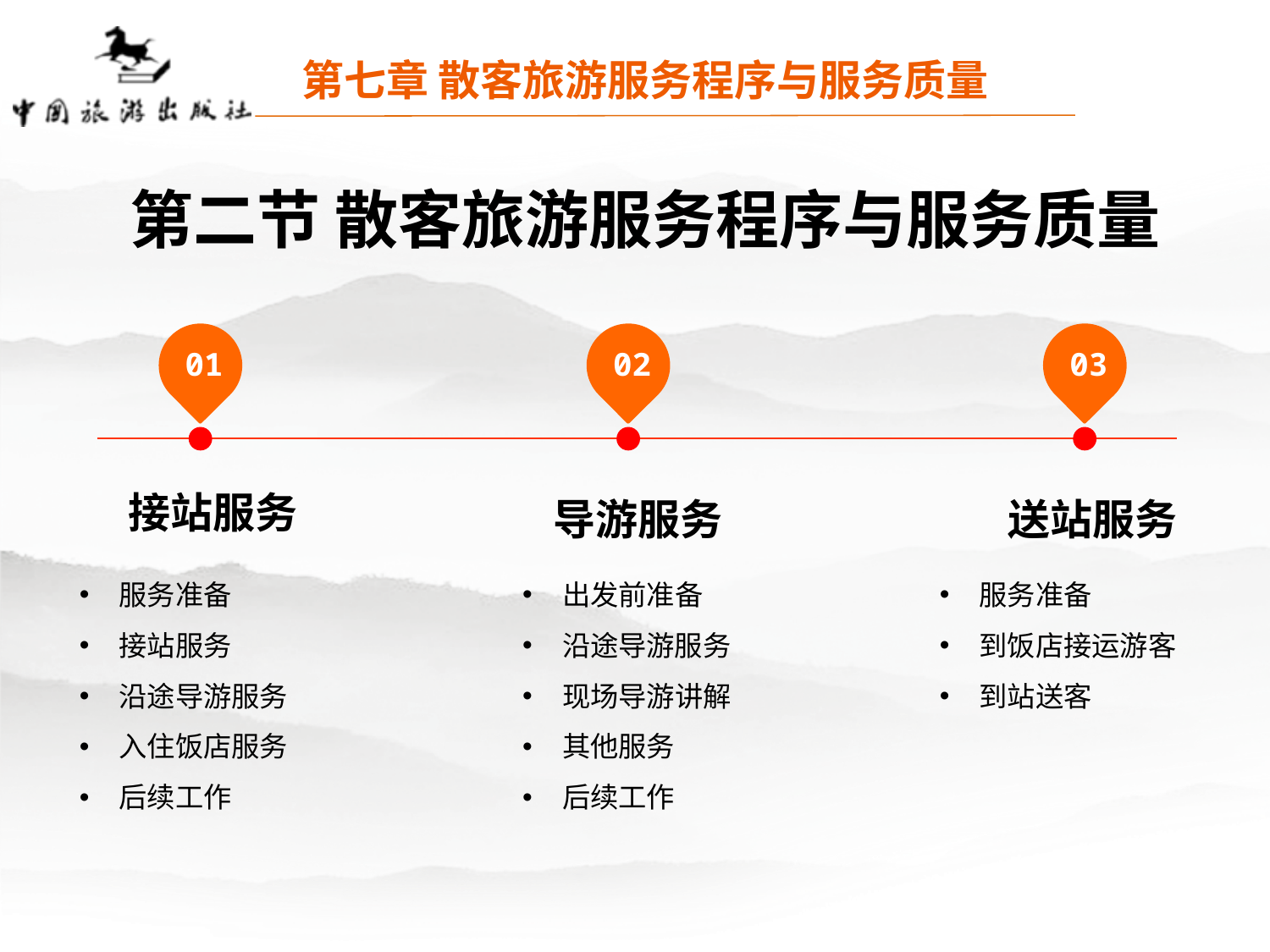

第七章 散客旅游服务程序与服务质量
第二节 散客旅游服务程序与服务质量

01

02

03

接站服务
导游服务
送站服务
服务准备
到饭店接运游客
到站送客
服务准备
接站服务
沿途导游服务
入住饭店服务
后续工作
出发前准备
沿途导游服务
现场导游讲解
其他服务
后续工作